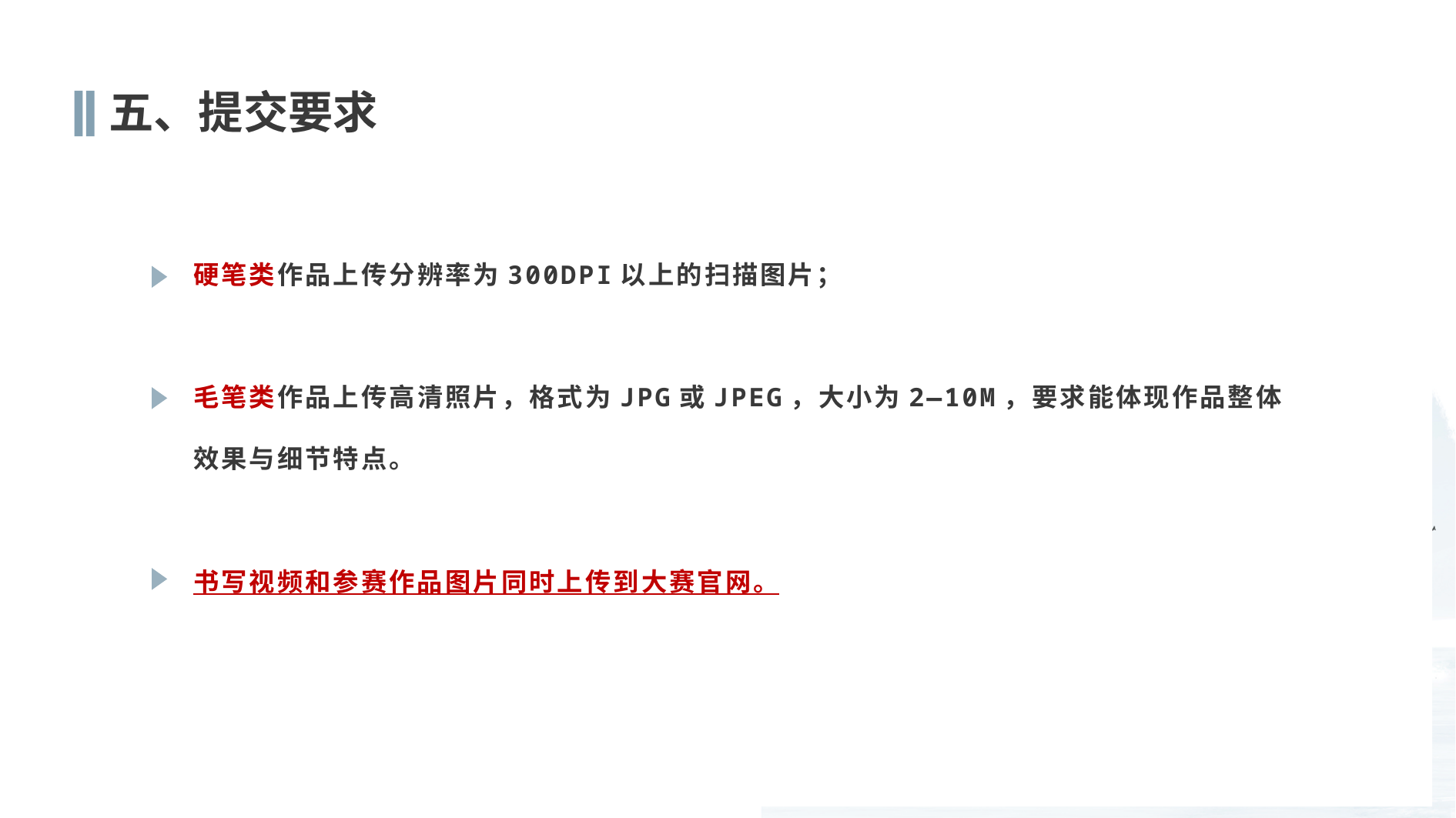

五、提交要求

硬笔类作品上传分辨率为300DPI以上的扫描图片；

毛笔类作品上传高清照片，格式为JPG或JPEG，大小为2—10M，要求能体现作品整体效果与细节特点。

书写视频和参赛作品图片同时上传到大赛官网。